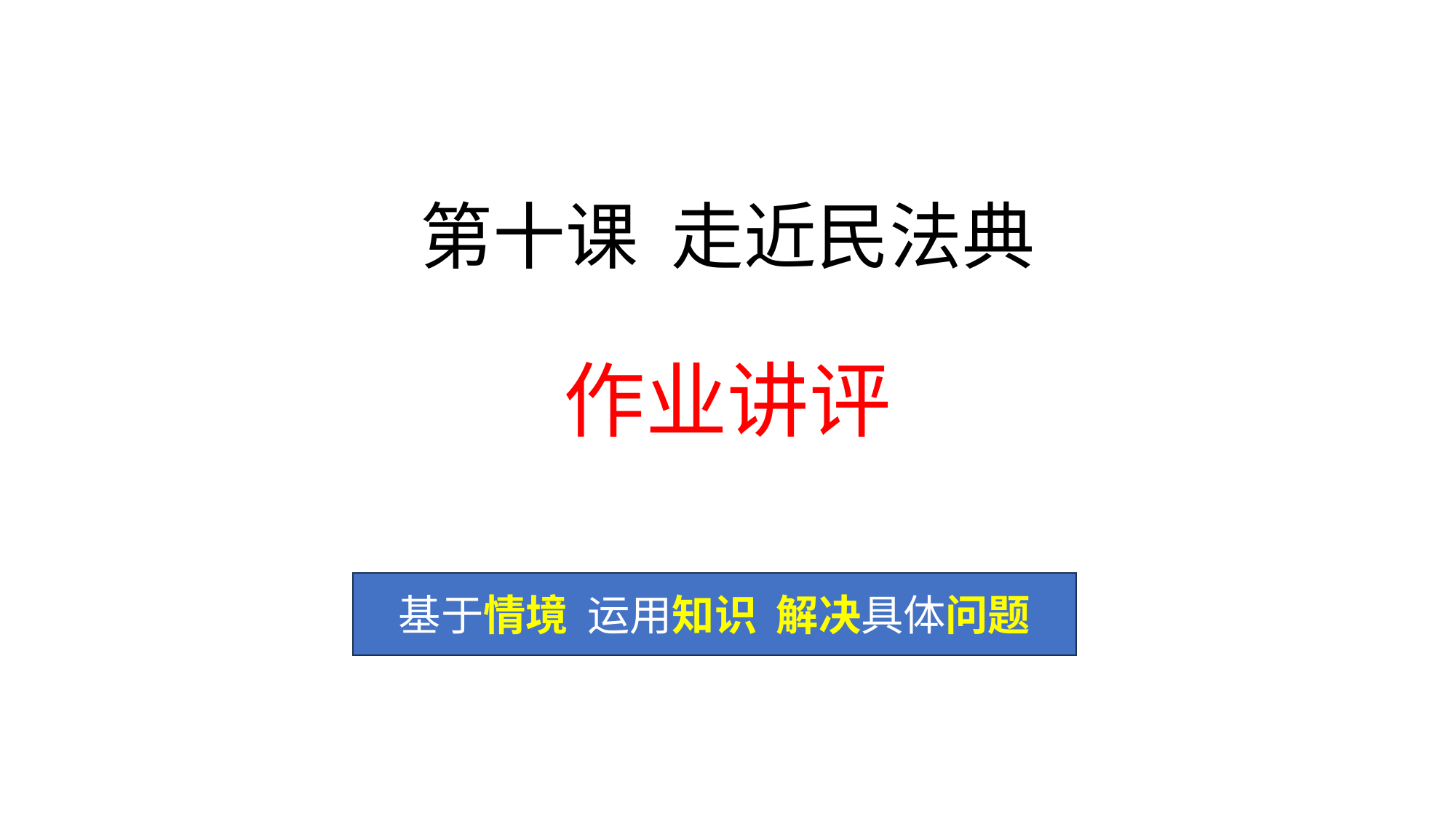

# 第十课  走近民法典
作业讲评
基于情境  运用知识  解决具体问题